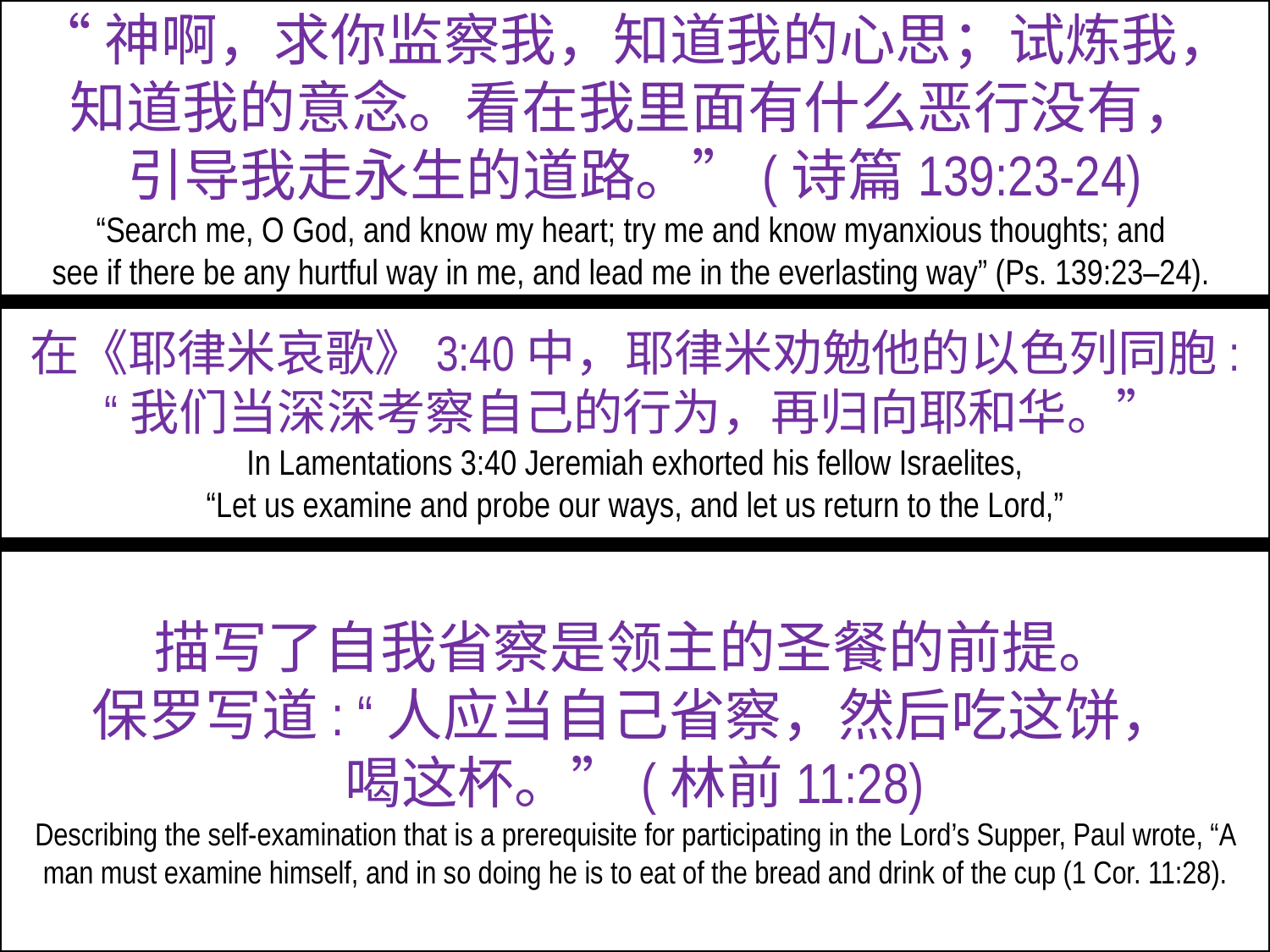

“神啊，求你监察我，知道我的心思；试炼我，
知道我的意念。看在我里面有什么恶行没有，
引导我走永生的道路。”(诗篇139:23-24)
“Search me, O God, and know my heart; try me and know myanxious thoughts; and
see if there be any hurtful way in me, and lead me in the everlasting way” (Ps. 139:23–24).
在《耶律米哀歌》3:40中，耶律米劝勉他的以色列同胞: “我们当深深考察自己的行为，再归向耶和华。”
In Lamentations 3:40 Jeremiah exhorted his fellow Israelites,
 “Let us examine and probe our ways, and let us return to the Lord,”
描写了自我省察是领主的圣餐的前提。
保罗写道: “人应当自己省察，然后吃这饼，
喝这杯。”(林前11:28)
Describing the self-examination that is a prerequisite for participating in the Lord’s Supper, Paul wrote, “A man must examine himself, and in so doing he is to eat of the bread and drink of the cup (1 Cor. 11:28).